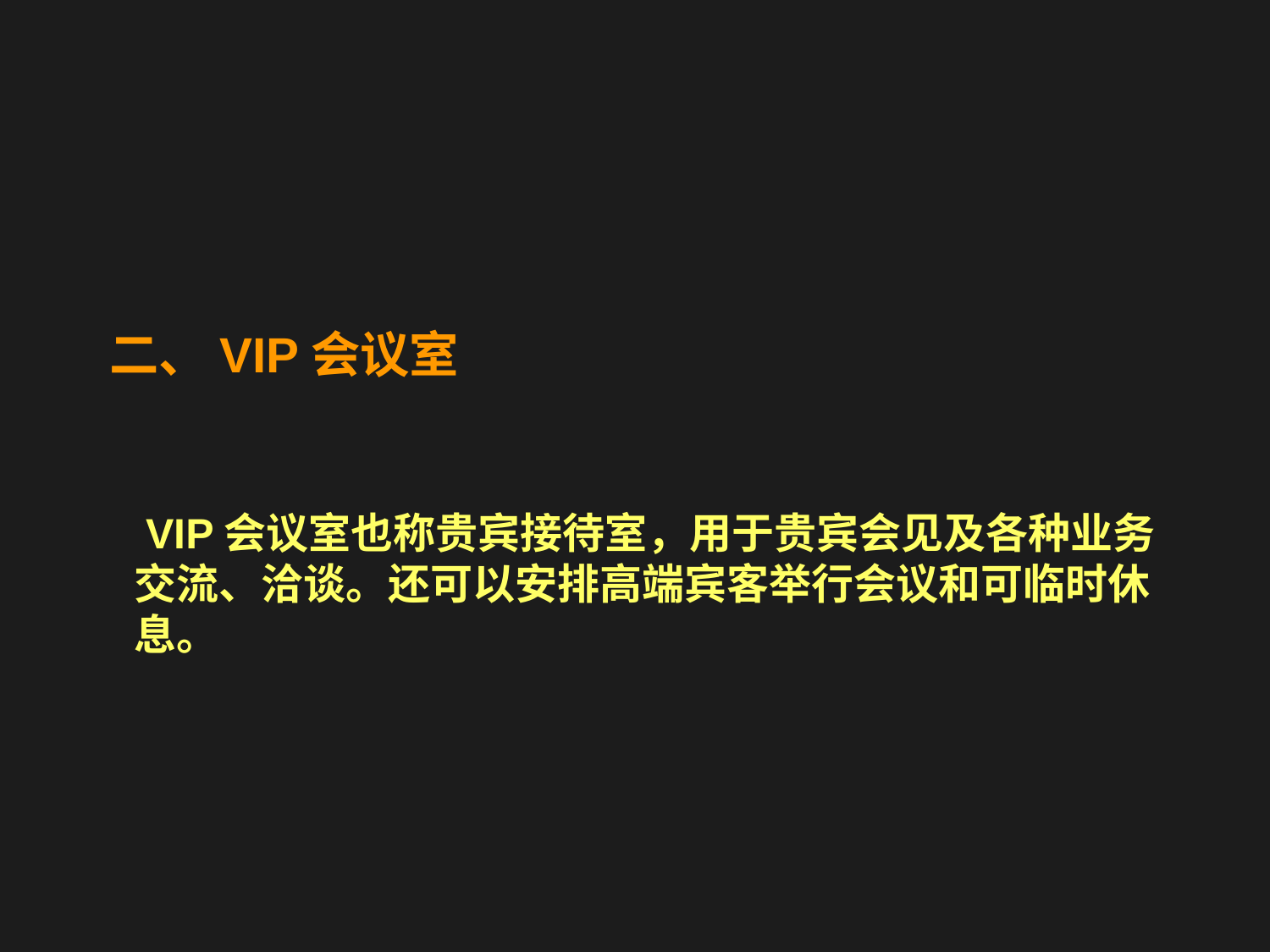

# 二、VIP会议室
     VIP会议室也称贵宾接待室，用于贵宾会见及各种业务交流、洽谈。还可以安排高端宾客举行会议和可临时休息。
213